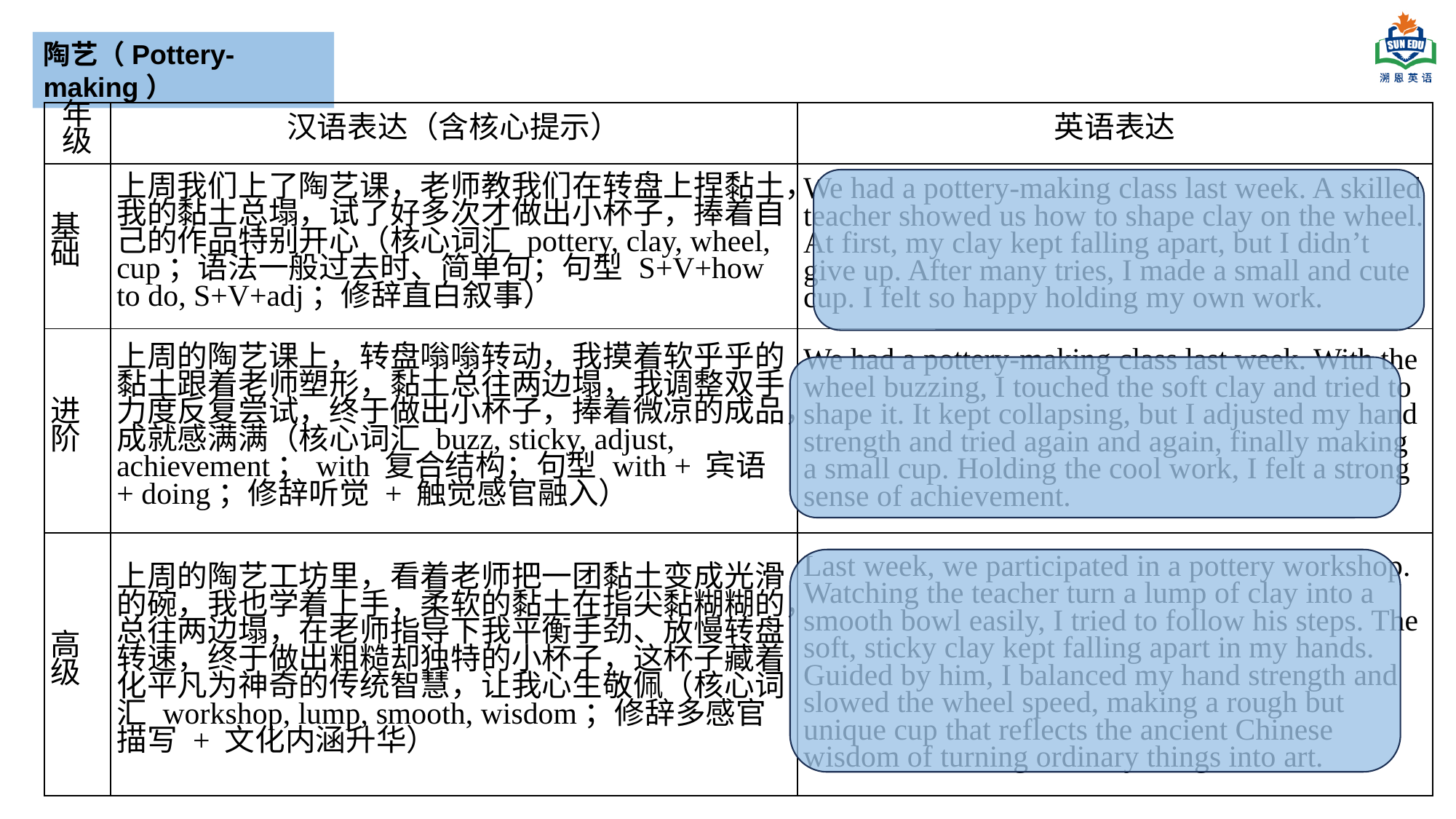

陶艺（Pottery-making）
| 年级 | 汉语表达（含核心提示） | 英语表达 |
| --- | --- | --- |
| 基础 | 上周我们上了陶艺课，老师教我们在转盘上捏黏土，我的黏土总塌，试了好多次才做出小杯子，捧着自己的作品特别开心（核心词汇 pottery, clay, wheel, cup；语法一般过去时、简单句；句型 S+V+how to do, S+V+adj；修辞直白叙事） | We had a pottery-making class last week. A skilled teacher showed us how to shape clay on the wheel. At first, my clay kept falling apart, but I didn’t give up. After many tries, I made a small and cute cup. I felt so happy holding my own work. |
| 进阶 | 上周的陶艺课上，转盘嗡嗡转动，我摸着软乎乎的黏土跟着老师塑形，黏土总往两边塌，我调整双手力度反复尝试，终于做出小杯子，捧着微凉的成品，成就感满满（核心词汇 buzz, sticky, adjust, achievement；with 复合结构；句型 with + 宾语 + doing；修辞听觉 + 触觉感官融入） | We had a pottery-making class last week. With the wheel buzzing, I touched the soft clay and tried to shape it. It kept collapsing, but I adjusted my hand strength and tried again and again, finally making a small cup. Holding the cool work, I felt a strong sense of achievement. |
| 高级 | 上周的陶艺工坊里，看着老师把一团黏土变成光滑的碗，我也学着上手，柔软的黏土在指尖黏糊糊的，总往两边塌，在老师指导下我平衡手劲、放慢转盘转速，终于做出粗糙却独特的小杯子，这杯子藏着化平凡为神奇的传统智慧，让我心生敬佩（核心词汇 workshop, lump, smooth, wisdom；修辞多感官描写 + 文化内涵升华） | Last week, we participated in a pottery workshop. Watching the teacher turn a lump of clay into a smooth bowl easily, I tried to follow his steps. The soft, sticky clay kept falling apart in my hands. Guided by him, I balanced my hand strength and slowed the wheel speed, making a rough but unique cup that reflects the ancient Chinese wisdom of turning ordinary things into art. |